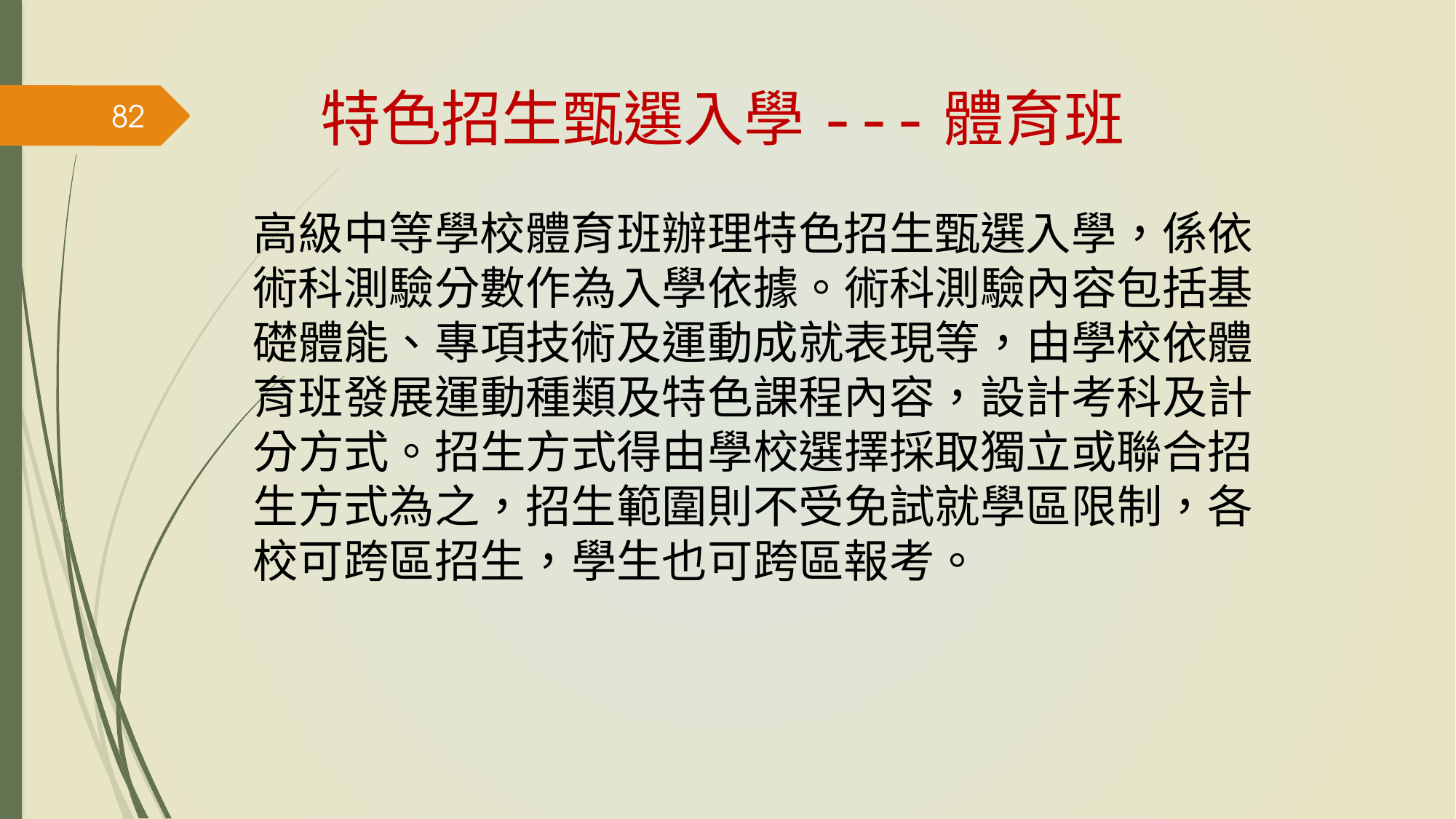

# 特色招生甄選入學---體育班
82
高級中等學校體育班辦理特色招生甄選入學，係依術科測驗分數作為入學依據。術科測驗內容包括基礎體能、專項技術及運動成就表現等，由學校依體育班發展運動種類及特色課程內容，設計考科及計分方式。招生方式得由學校選擇採取獨立或聯合招生方式為之，招生範圍則不受免試就學區限制，各校可跨區招生，學生也可跨區報考。